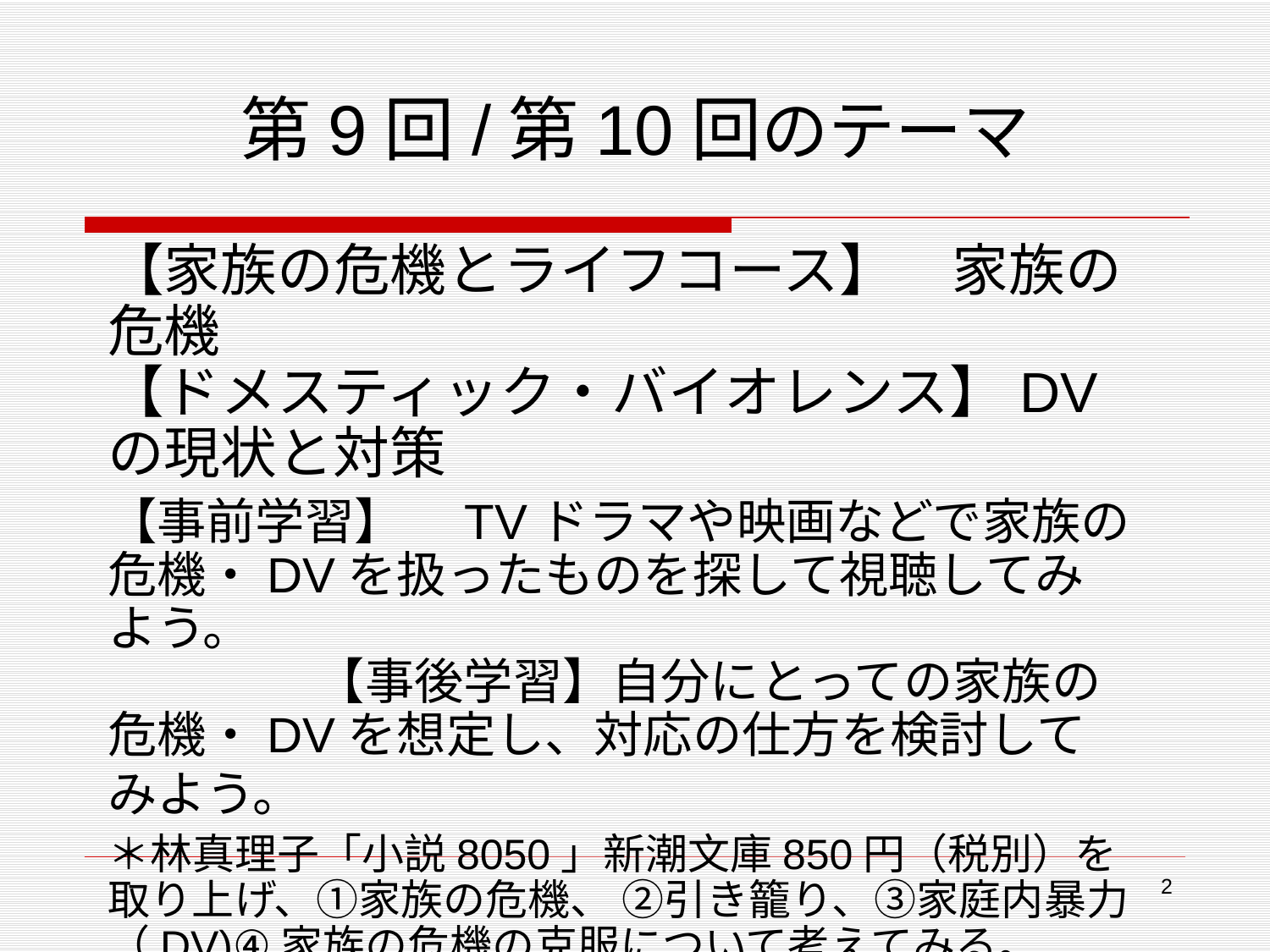

# 第9回/第10回のテーマ
【家族の危機とライフコース】　家族の危機
【ドメスティック・バイオレンス】DVの現状と対策
【事前学習】　TVドラマや映画などで家族の危機・DVを扱ったものを探して視聴してみよう。　　　　　　　　　　　　　　　　　　　　　 【事後学習】自分にとっての家族の危機・DVを想定し、対応の仕方を検討してみよう。
＊林真理子「小説8050」新潮文庫850円（税別）を取り上げ、①家族の危機、 ②引き籠り、③家庭内暴力（DV)④家族の危機の克服について考えてみる。
2